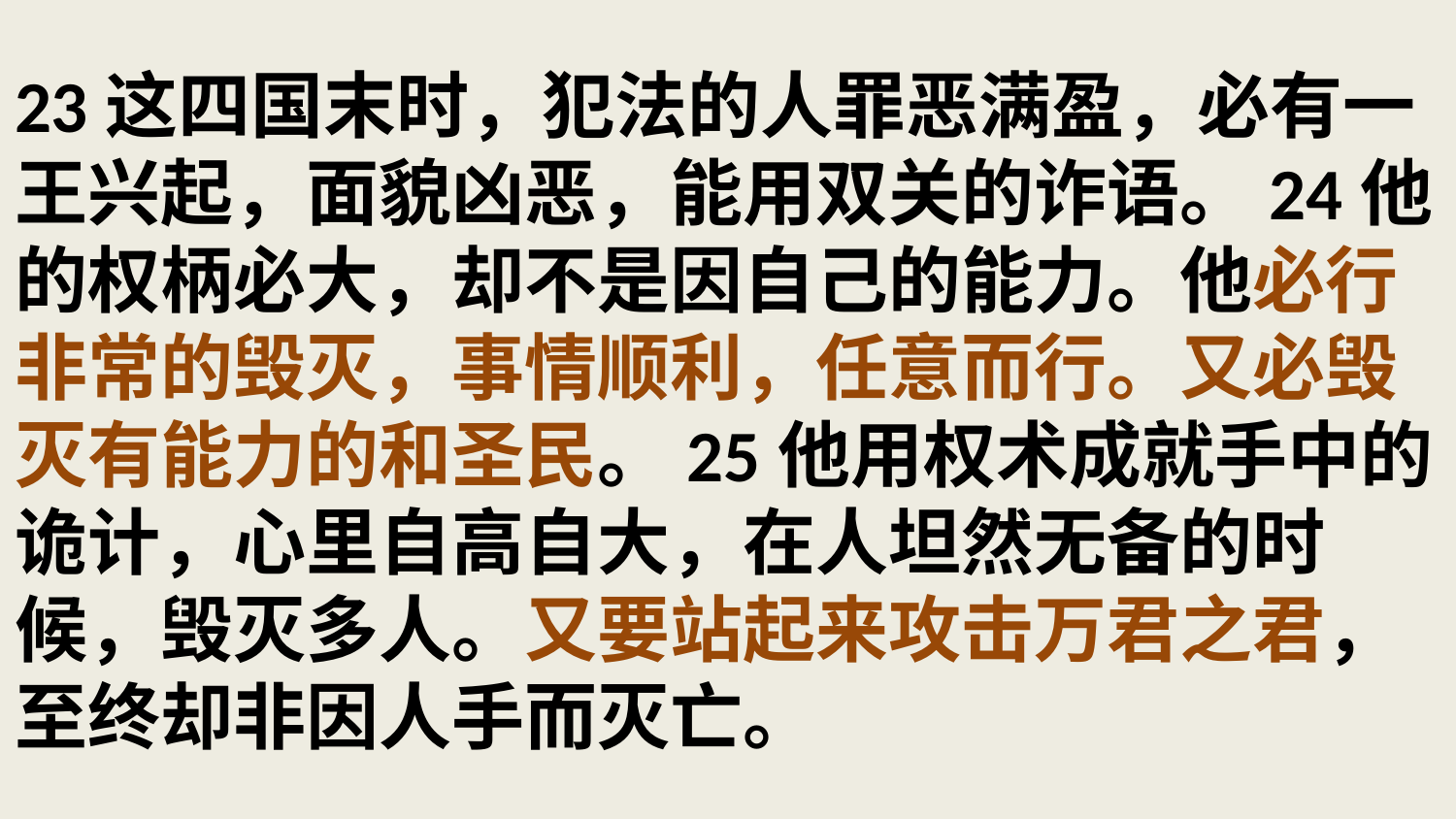

# 23这四国末时，犯法的人罪恶满盈，必有一王兴起，面貌凶恶，能用双关的诈语。24他的权柄必大，却不是因自己的能力。他必行非常的毁灭，事情顺利，任意而行。又必毁灭有能力的和圣民。25他用权术成就手中的诡计，心里自高自大，在人坦然无备的时候，毁灭多人。又要站起来攻击万君之君，至终却非因人手而灭亡。